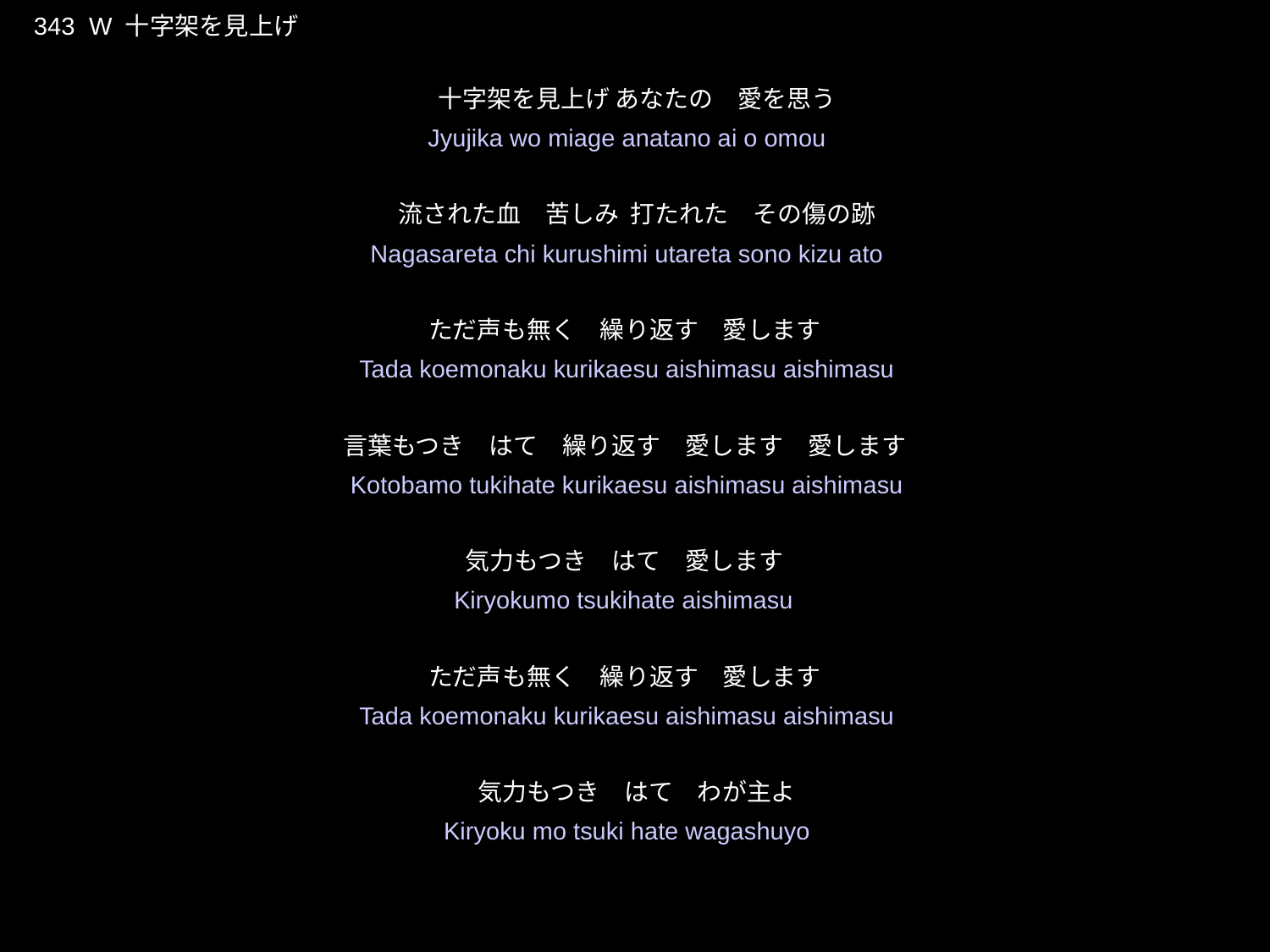

★P
343  W 十字架を見上げ
十字架を見上げ あなたの　愛を思う

流された血　苦しみ  打たれた　その傷の跡

ただ声も無く　繰り返す　愛します

言葉もつき　はて　繰り返す　愛します　愛します

気力もつき　はて　愛します

ただ声も無く　繰り返す　愛します

気力もつき　はて　わが主よ
★２
Jyujika wo miage anatano ai o omou

Nagasareta chi kurushimi utareta sono kizu ato

Tada koemonaku kurikaesu aishimasu aishimasu

Kotobamo tukihate kurikaesu aishimasu aishimasu

Kiryokumo tsukihate aishimasu

Tada koemonaku kurikaesu aishimasu aishimasu

Kiryoku mo tsuki hate wagashuyo